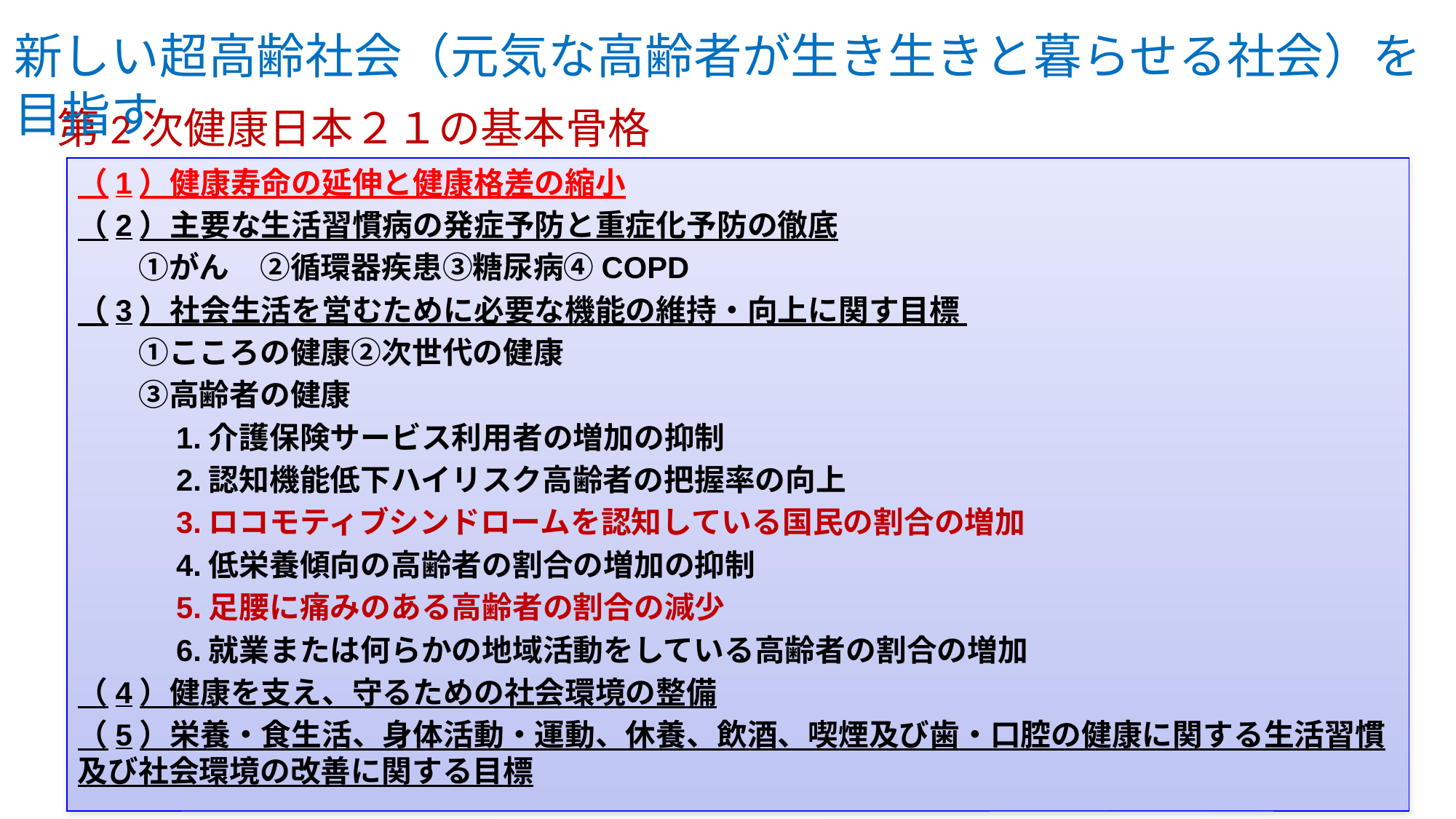

新しい超高齢社会（元気な高齢者が生き生きと暮らせる社会）を目指す
第2次健康日本２１の基本骨格
（1）健康寿命の延伸と健康格差の縮小
（2）主要な生活習慣病の発症予防と重症化予防の徹底
　　①がん　②循環器疾患③糖尿病④COPD
（3）社会生活を営むために必要な機能の維持・向上に関す目標
　　①こころの健康②次世代の健康
　　③高齢者の健康
　　　1.介護保険サービス利用者の増加の抑制
　　　2.認知機能低下ハイリスク高齢者の把握率の向上
　　　3.ロコモティブシンドロームを認知している国民の割合の増加
　　　4.低栄養傾向の高齢者の割合の増加の抑制
　　　5.足腰に痛みのある高齢者の割合の減少
　　　6.就業または何らかの地域活動をしている高齢者の割合の増加
（4）健康を支え、守るための社会環境の整備
（5）栄養・食生活、身体活動・運動、休養、飲酒、喫煙及び歯・口腔の健康に関する生活習慣及び社会環境の改善に関する目標